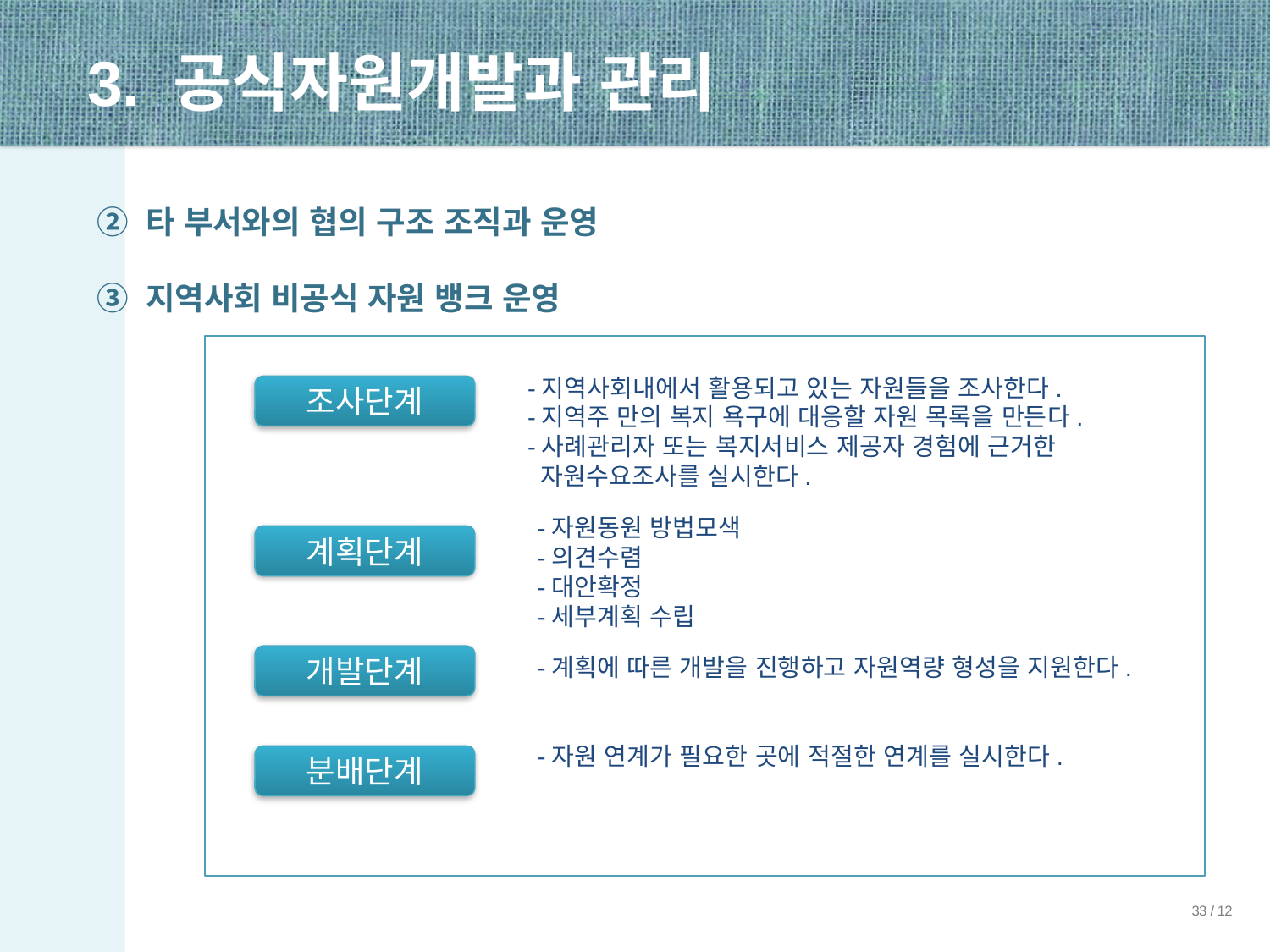

3. 공식자원개발과 관리
② 타 부서와의 협의 구조 조직과 운영

③ 지역사회 비공식 자원 뱅크 운영

-지역사회내에서 활용되고 있는 자원들을 조사한다.
-지역주 만의 복지 욕구에 대응할 자원 목록을 만든다.
-사례관리자 또는 복지서비스 제공자 경험에 근거한
 자원수요조사를 실시한다.
조사단계
-자원동원 방법모색
-의견수렴
-대안확정
-세부계획 수립
계획단계
개발단계
-계획에 따른 개발을 진행하고 자원역량 형성을 지원한다.

-자원 연계가 필요한 곳에 적절한 연계를 실시한다.
분배단계
33 / 12